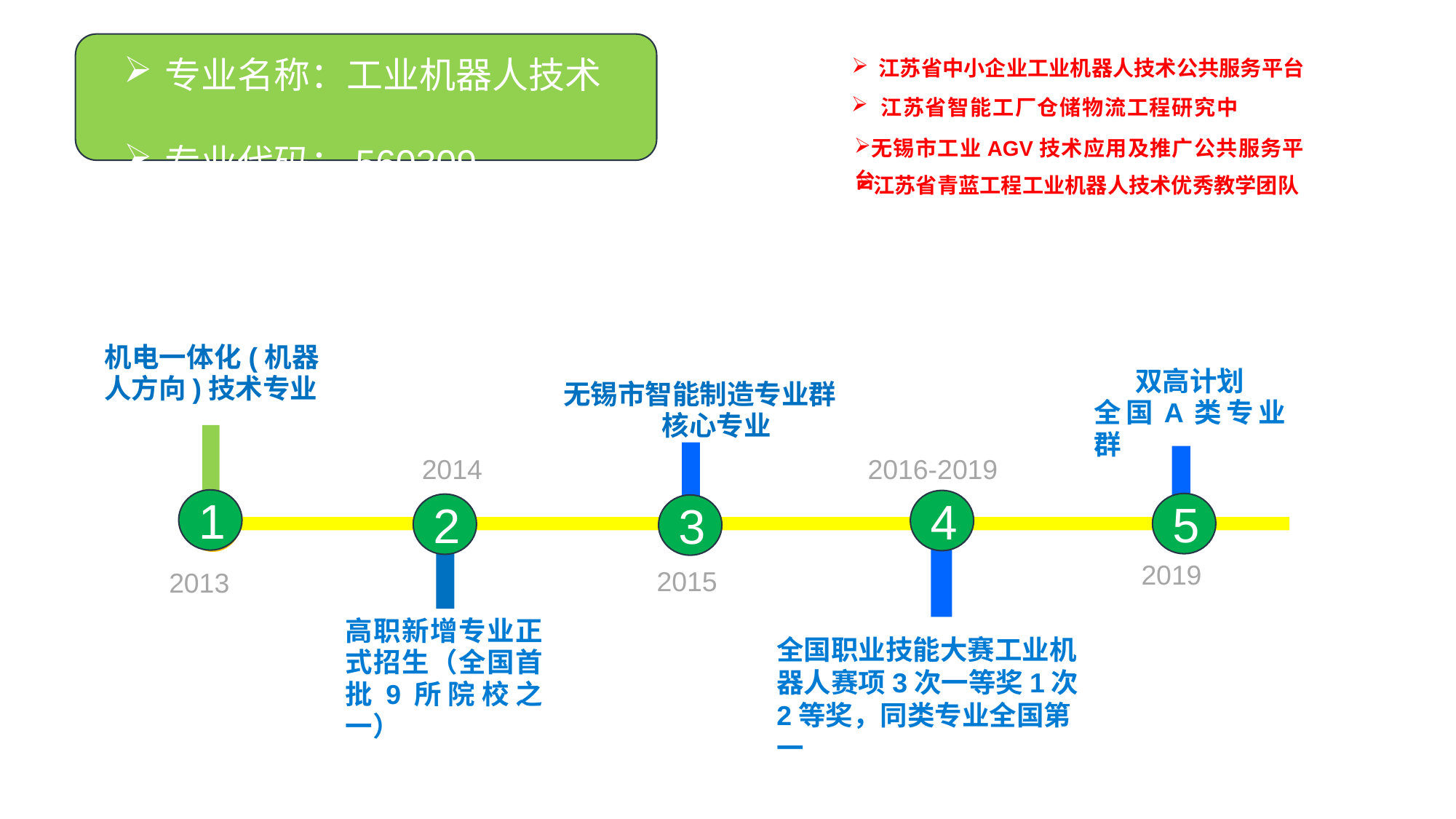

江苏省中小企业工业机器人技术公共服务平台
专业名称：工业机器人技术
专业代码：560309

 江苏省智能工厂仓储物流工程研究中心
无锡市工业AGV技术应用及推广公共服务平台
江苏省青蓝工程工业机器人技术优秀教学团队
机电一体化(机器人方向)技术专业
双高计划
全国A类专业群
无锡市智能制造专业群
核心专业

2016-2019
2014
1
4

5
2

3

2019
2015
2013
高职新增专业正式招生（全国首批9所院校之一）
全国职业技能大赛工业机器人赛项3次一等奖1次2等奖，同类专业全国第一